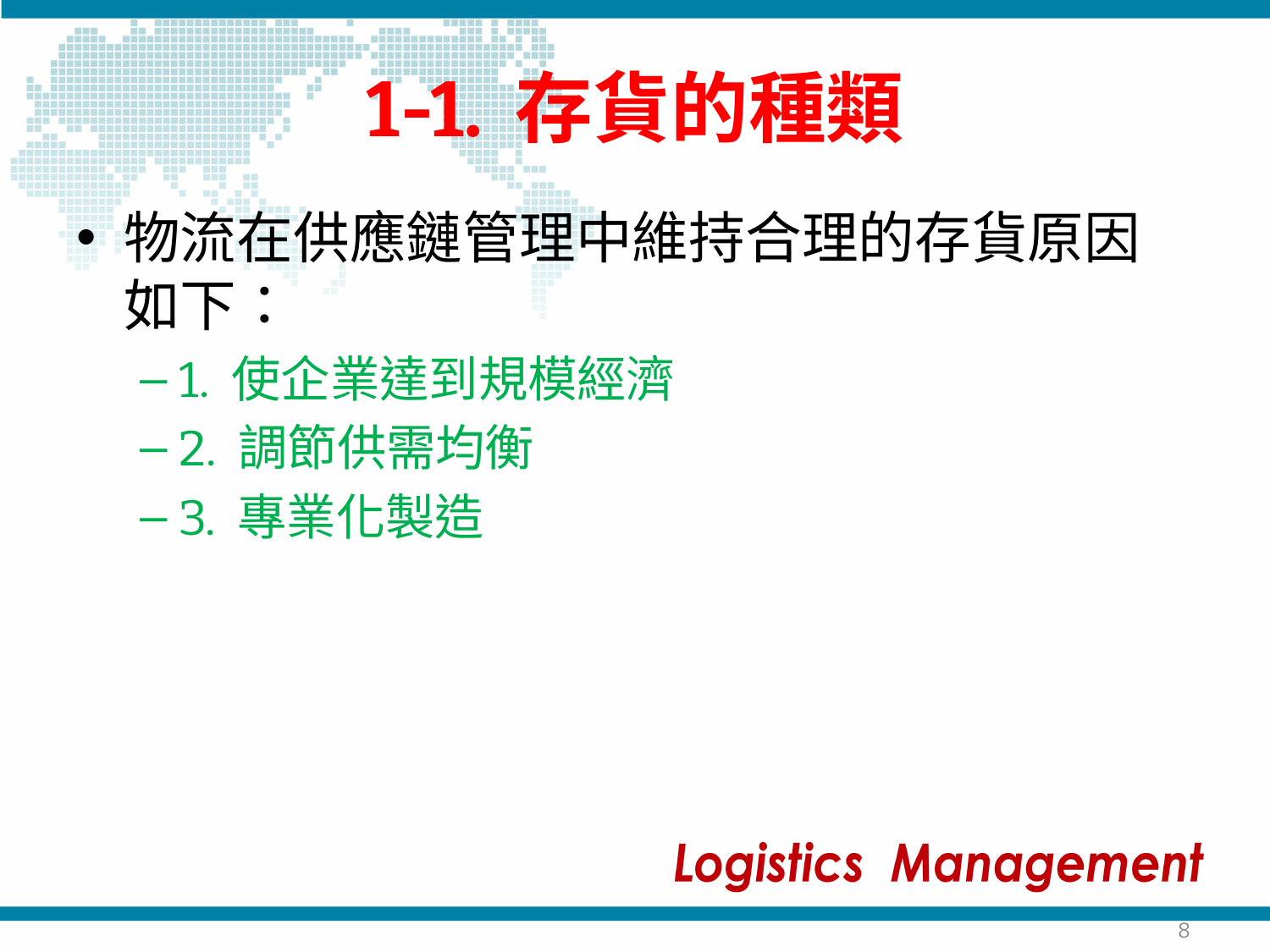

# 1-1. 存貨的種類
物流在供應鏈管理中維持合理的存貨原因如下：
1. 使企業達到規模經濟
2. 調節供需均衡
3. 專業化製造

8